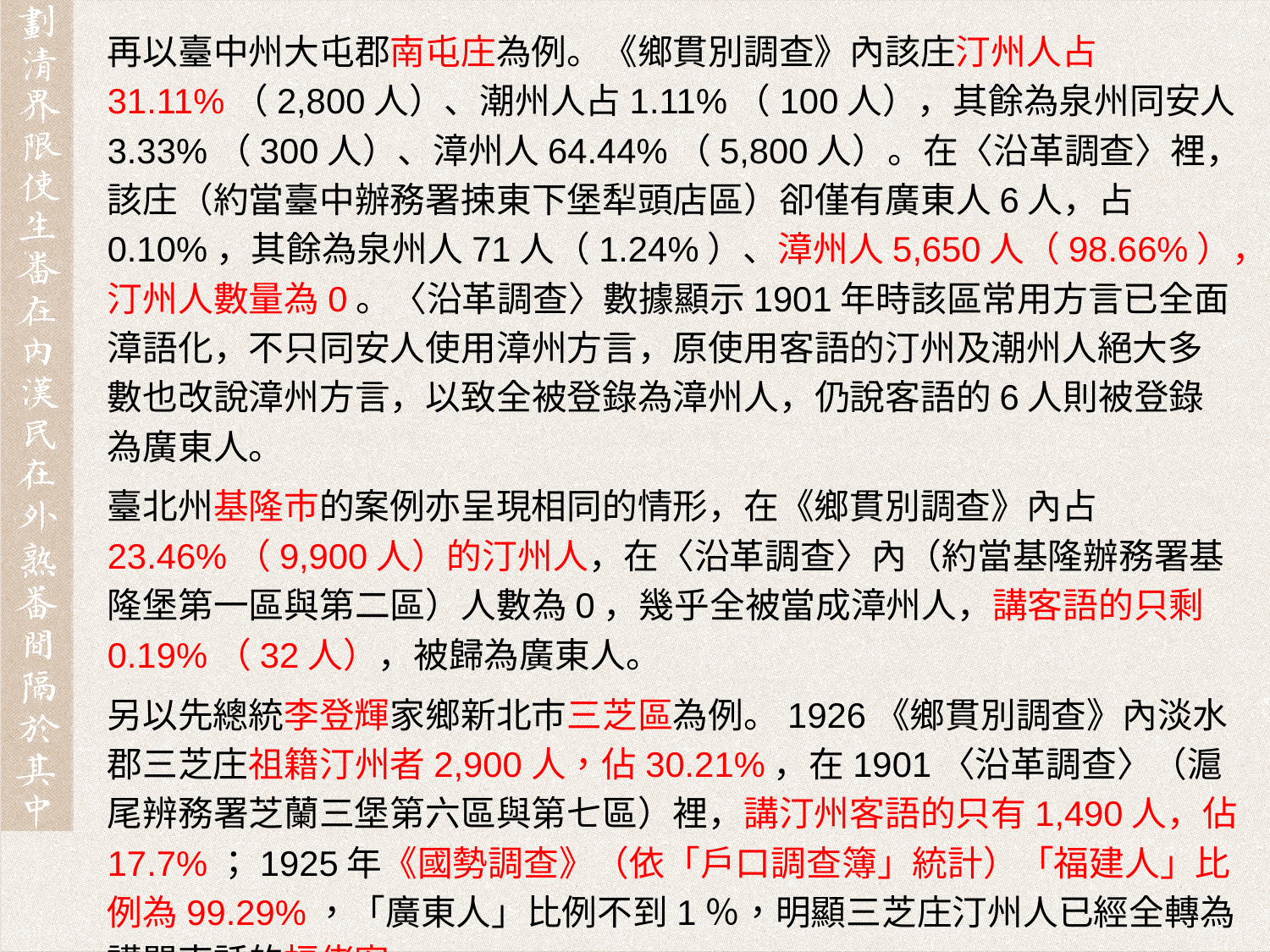

再以臺中州大屯郡南屯庄為例。《鄉貫別調查》內該庄汀州人占31.11%（2,800人）、潮州人占1.11%（100人），其餘為泉州同安人3.33%（300人）、漳州人64.44%（5,800人）。在〈沿革調查〉裡，該庄（約當臺中辦務署捒東下堡犁頭店區）卻僅有廣東人6人，占0.10%，其餘為泉州人71人（1.24%）、漳州人5,650人（98.66%），汀州人數量為0。〈沿革調查〉數據顯示1901年時該區常用方言已全面漳語化，不只同安人使用漳州方言，原使用客語的汀州及潮州人絕大多數也改說漳州方言，以致全被登錄為漳州人，仍說客語的6人則被登錄為廣東人。
臺北州基隆市的案例亦呈現相同的情形，在《鄉貫別調查》內占23.46%（9,900人）的汀州人，在〈沿革調查〉內（約當基隆辦務署基隆堡第一區與第二區）人數為0，幾乎全被當成漳州人，講客語的只剩0.19%（32人），被歸為廣東人。
另以先總統李登輝家鄉新北市三芝區為例。1926《鄉貫別調查》內淡水郡三芝庄祖籍汀州者2,900人，佔30.21%，在1901〈沿革調查〉（滬尾辨務署芝蘭三堡第六區與第七區）裡，講汀州客語的只有1,490人，佔17.7%；1925年《國勢調查》（依「戶口調查簿」統計）「福建人」比例為99.29%，「廣東人」比例不到1％，明顯三芝庄汀州人已經全轉為講閩南話的福佬客。